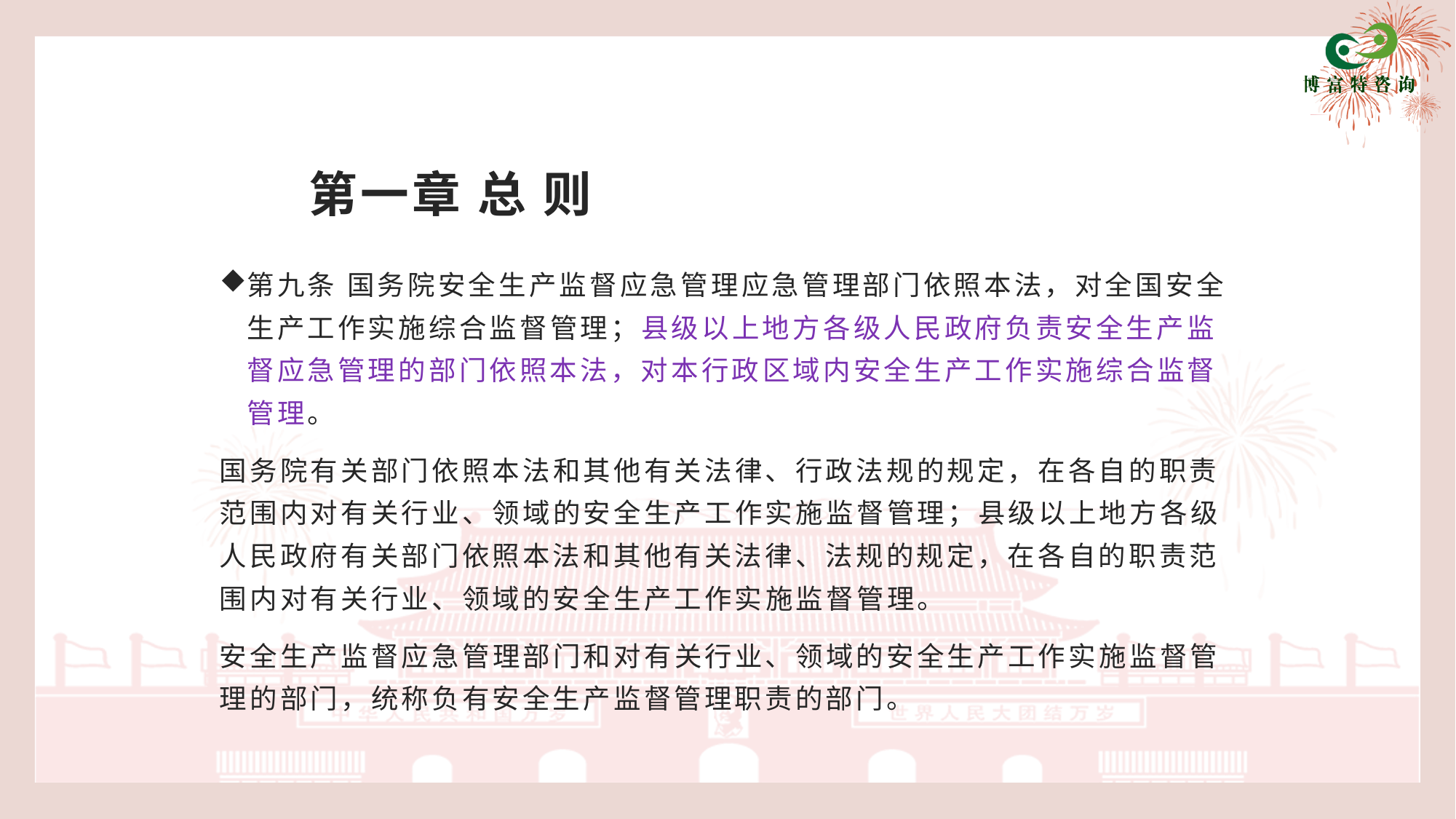

# 第一章 总 则
第九条 国务院安全生产监督应急管理应急管理部门依照本法，对全国安全生产工作实施综合监督管理；县级以上地方各级人民政府负责安全生产监督应急管理的部门依照本法，对本行政区域内安全生产工作实施综合监督管理。
国务院有关部门依照本法和其他有关法律、行政法规的规定，在各自的职责范围内对有关行业、领域的安全生产工作实施监督管理；县级以上地方各级人民政府有关部门依照本法和其他有关法律、法规的规定，在各自的职责范围内对有关行业、领域的安全生产工作实施监督管理。
安全生产监督应急管理部门和对有关行业、领域的安全生产工作实施监督管理的部门，统称负有安全生产监督管理职责的部门。